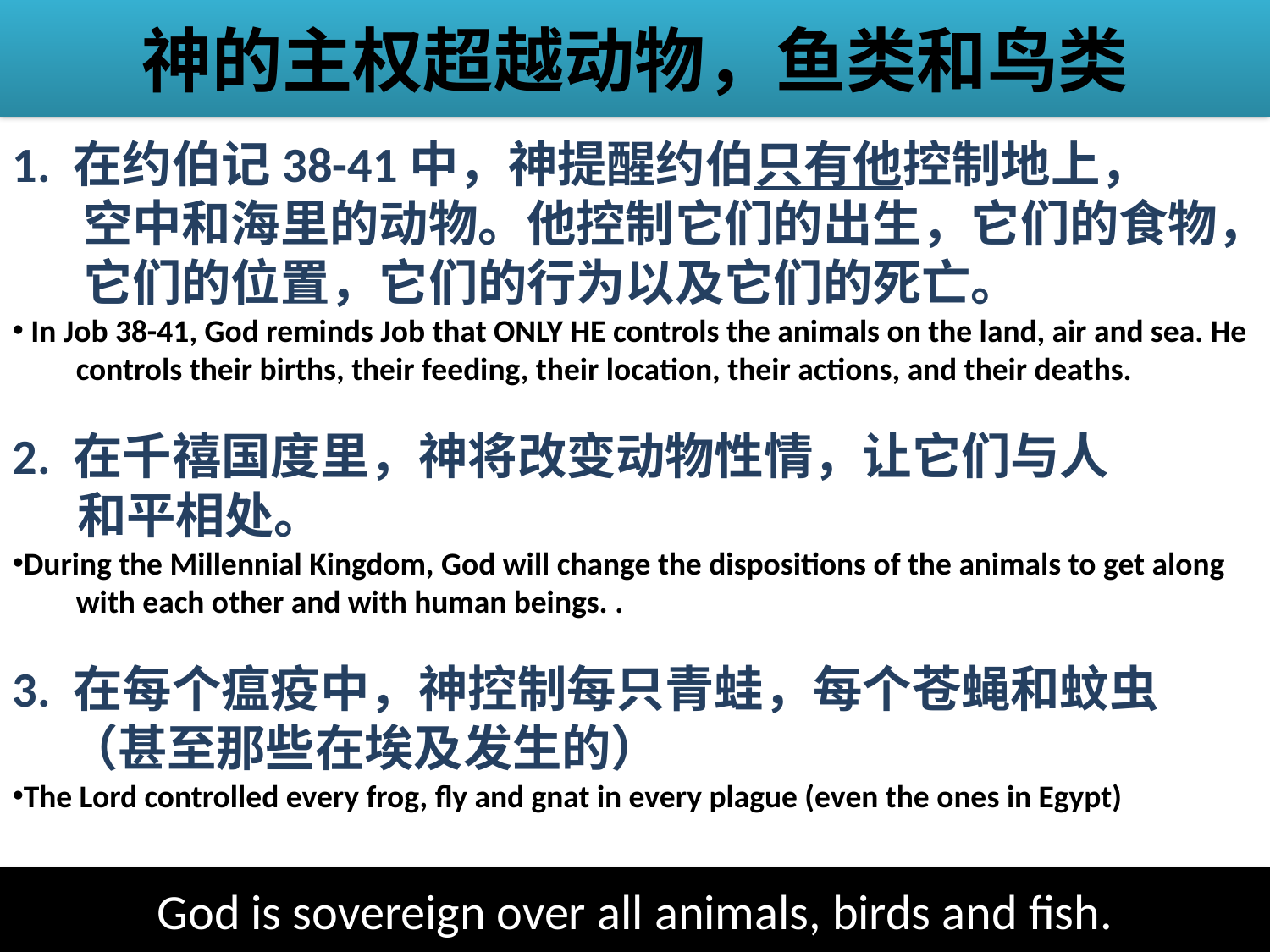

神的主权超越动物，鱼类和鸟类
1. 在约伯记38-41中，神提醒约伯只有他控制地上，        空中和海里的动物。他控制它们的出生，它们的食物，它们的位置，它们的行为以及它们的死亡。
 In Job 38-41, God reminds Job that ONLY HE controls the animals on the land, air and sea. He controls their births, their feeding, their location, their actions, and their deaths.

2. 在千禧国度里，神将改变动物性情，让它们与人          和平相处。
During the Millennial Kingdom, God will change the dispositions of the animals to get along with each other and with human beings. .

3. 在每个瘟疫中，神控制每只青蛙，每个苍蝇和蚊虫 （甚至那些在埃及发生的）
The Lord controlled every frog, fly and gnat in every plague (even the ones in Egypt)
God is sovereign over all animals, birds and fish.